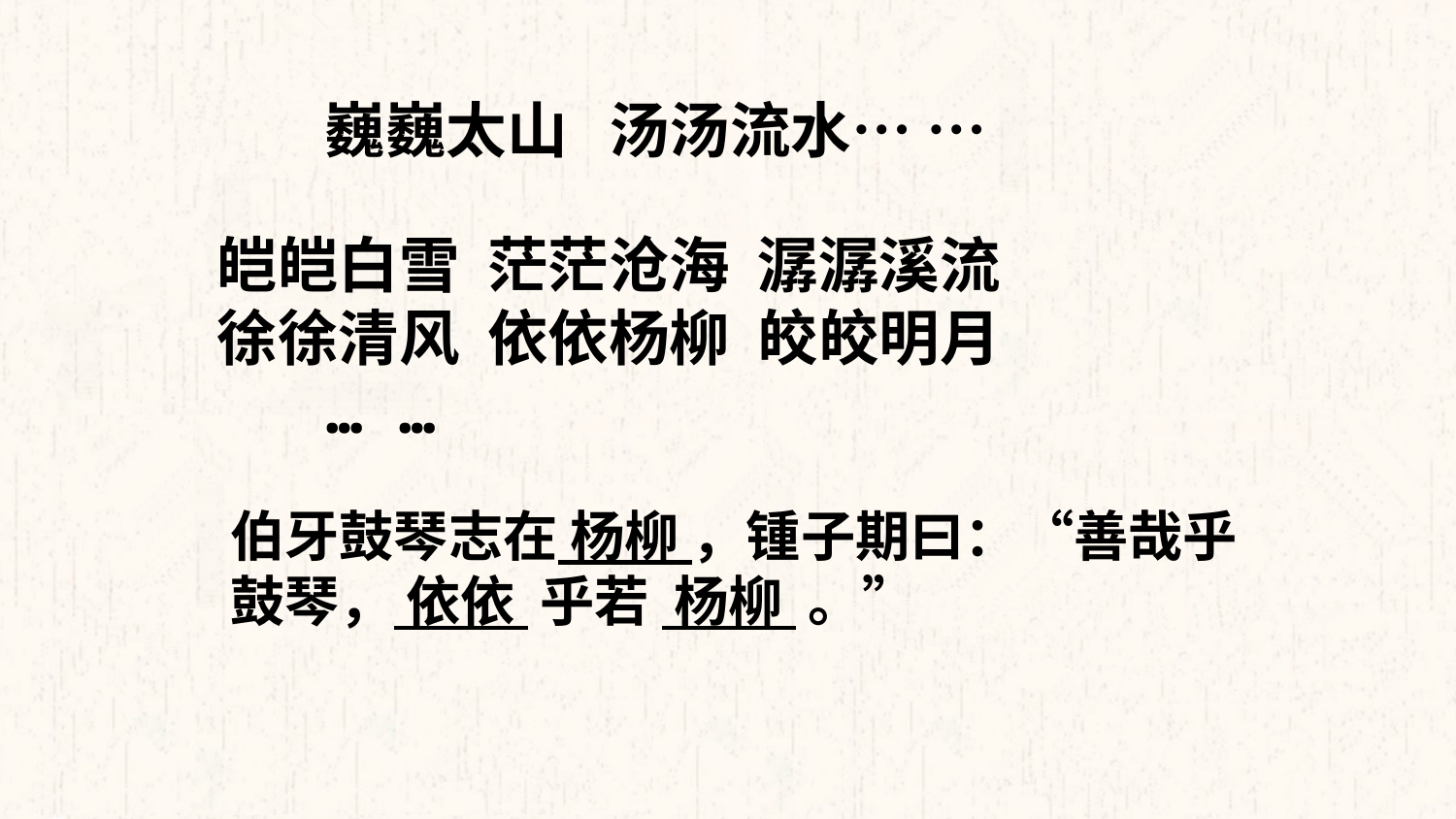

巍巍太山   汤汤流水… …
皑皑白雪  茫茫沧海  潺潺溪流
徐徐清风  依依杨柳  皎皎明月
   … …

伯牙鼓琴志在 杨柳 ，锺子期曰：“善哉乎鼓琴， 依依  乎若  杨柳  。”